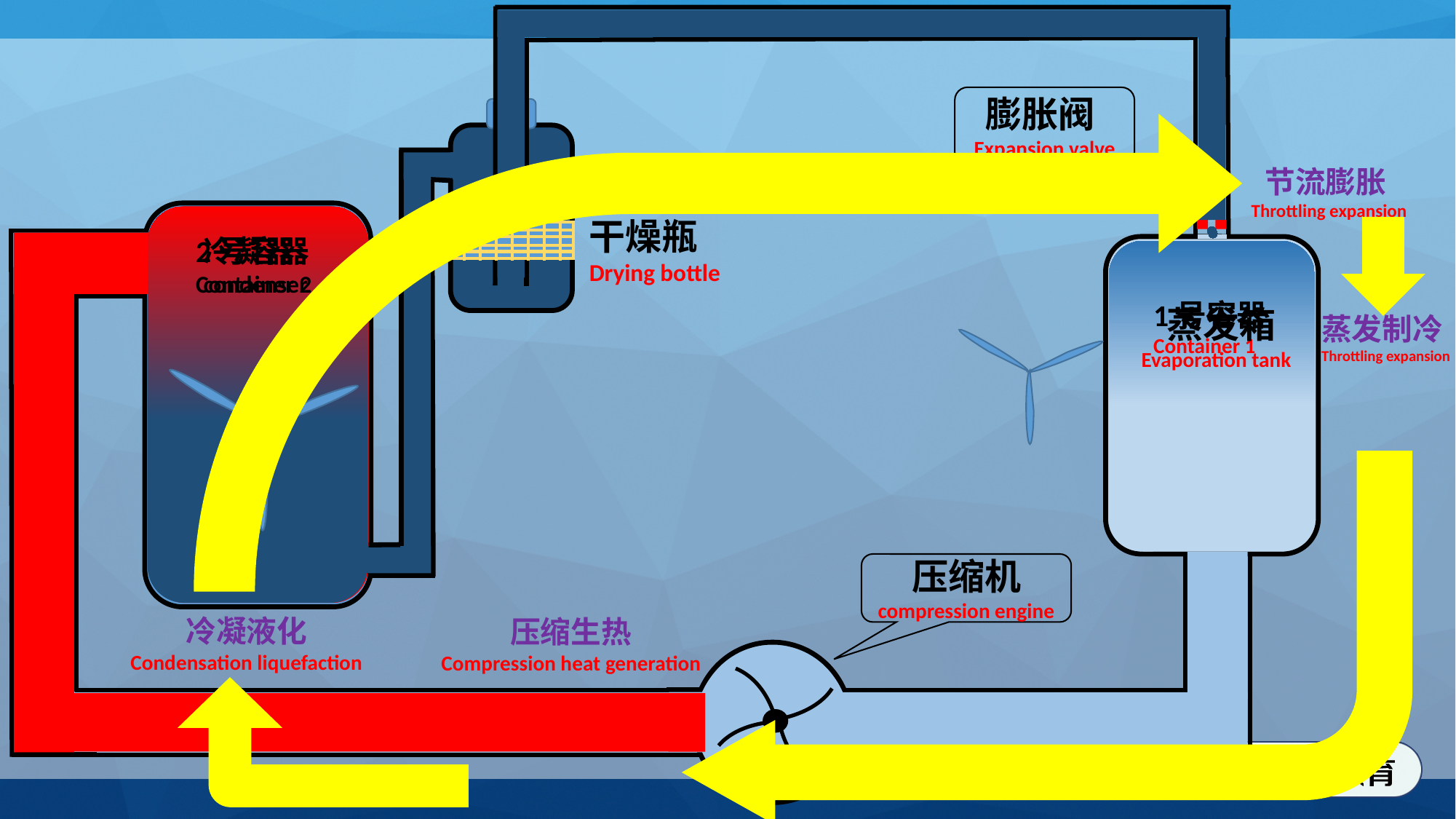

膨胀阀Expansion valve

节流膨胀Throttling expansion

干燥瓶Drying bottle

2号容器Container 2
冷凝器
condenser

1号容器 Container 1

  蒸发箱
Evaporation tank
蒸发制冷Throttling expansion

压缩机
compression engine

冷凝液化
Condensation liquefaction
压缩生热
Compression heat generation